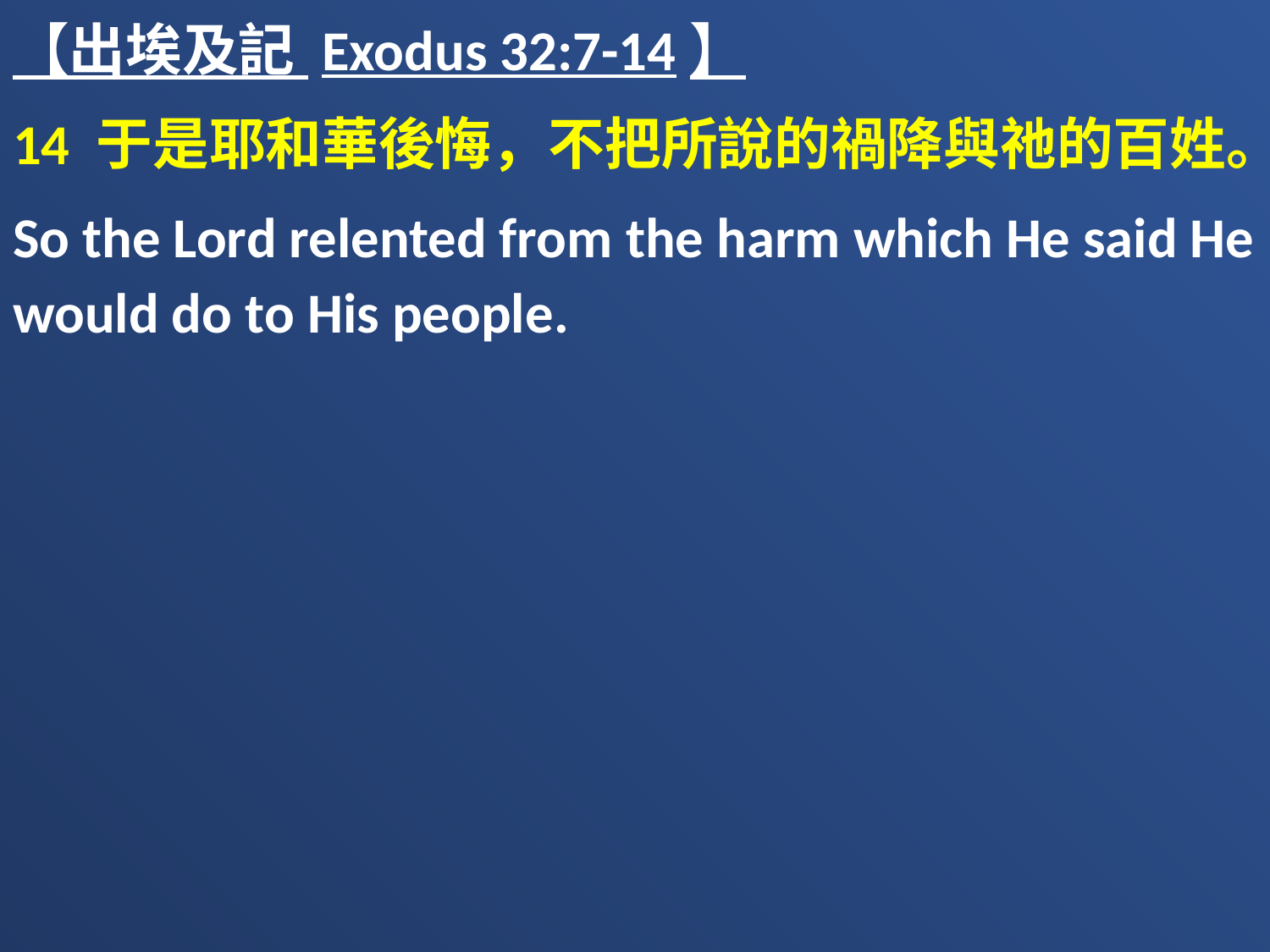

【出埃及記 Exodus 32:7-14】
14 于是耶和華後悔，不把所說的禍降與祂的百姓。
So the Lord relented from the harm which He said He would do to His people.